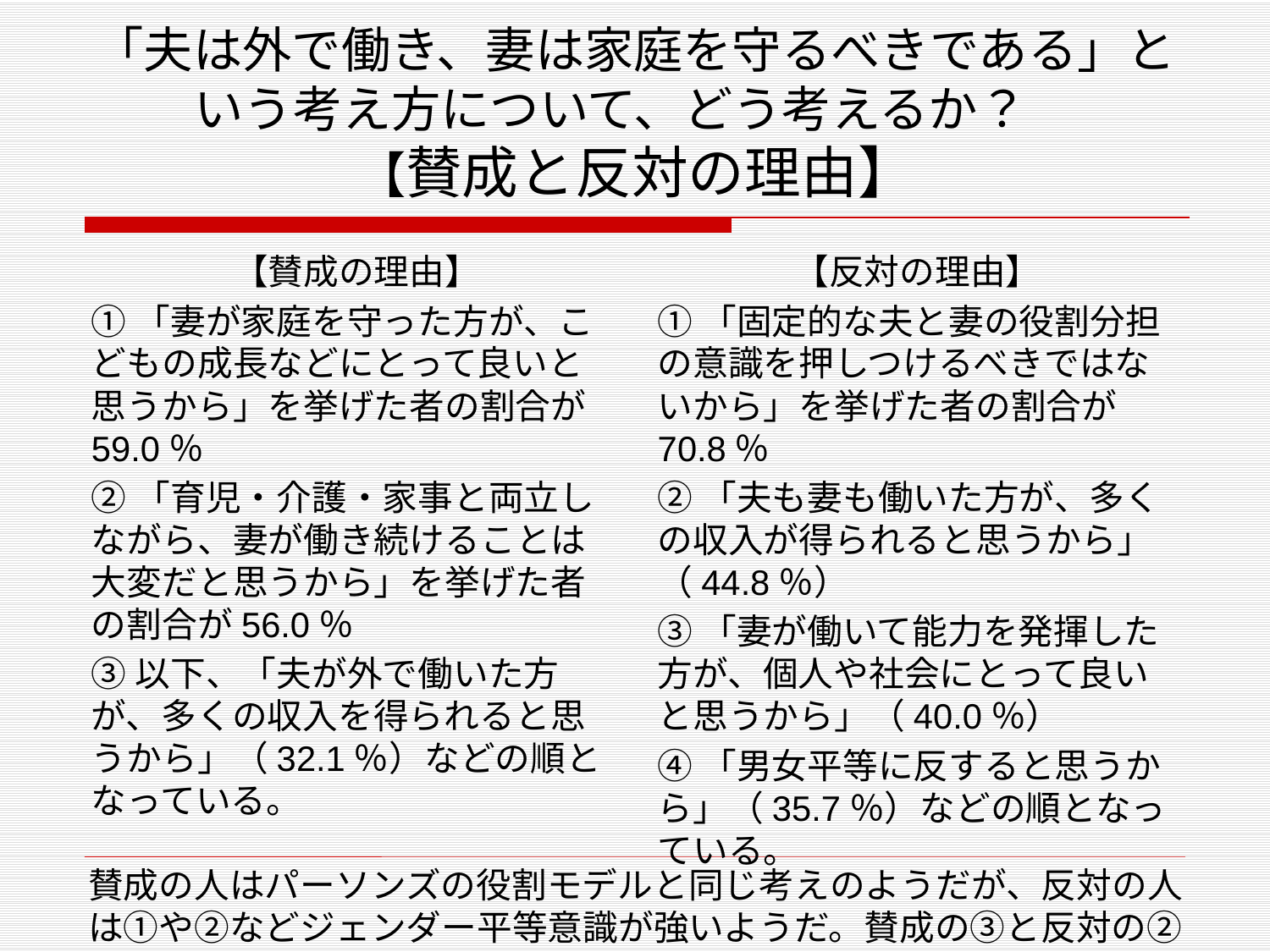

# 「夫は外で働き、妻は家庭を守るべきである」という考え方について、どう考えるか？　 【賛成と反対の理由】
　　　　【賛成の理由】
①「妻が家庭を守った方が、こどもの成長などにとって良いと思うから」を挙げた者の割合が59.0％
②「育児・介護・家事と両立しながら、妻が働き続けることは大変だと思うから」を挙げた者の割合が56.0％
③以下、「夫が外で働いた方が、多くの収入を得られると思うから」（32.1％）などの順となっている。
【反対の理由】
①「固定的な夫と妻の役割分担の意識を押しつけるべきではないから」を挙げた者の割合が70.8％
②「夫も妻も働いた方が、多くの収入が得られると思うから」（44.8％）
③「妻が働いて能力を発揮した方が、個人や社会にとって良いと思うから」（40.0％）
④「男女平等に反すると思うから」（35.7％）などの順となっている。
賛成の人はパーソンズの役割モデルと同じ考えのようだが、反対の人は①や②などジェンダー平等意識が強いようだ。賛成の③と反対の②③は真逆の理由だが、回答者の就業状況を反映しているのかも知れない。